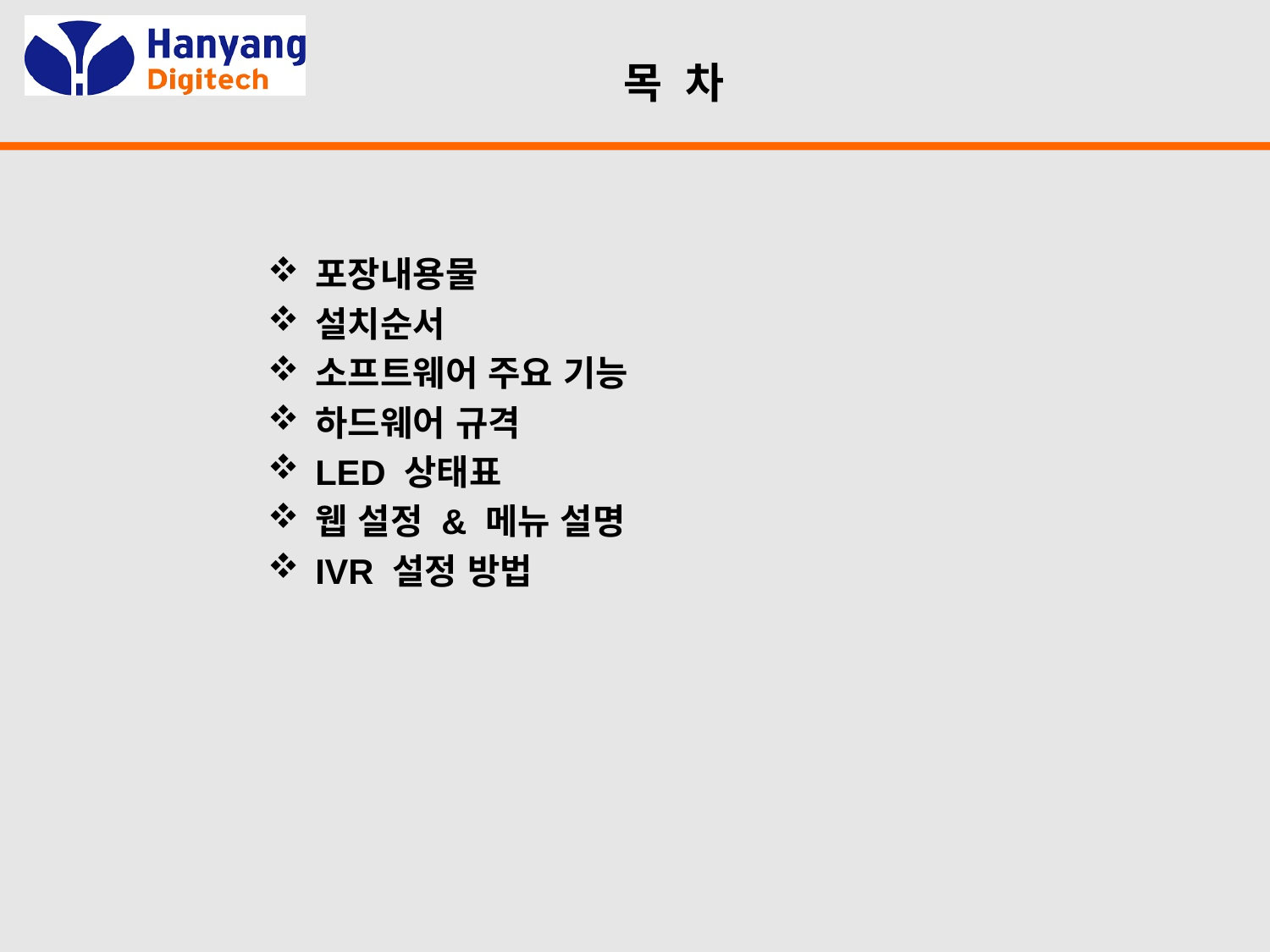

# 목  차
포장내용물
설치순서
소프트웨어 주요 기능
하드웨어 규격
LED 상태표
웹 설정 & 메뉴 설명
IVR 설정 방법